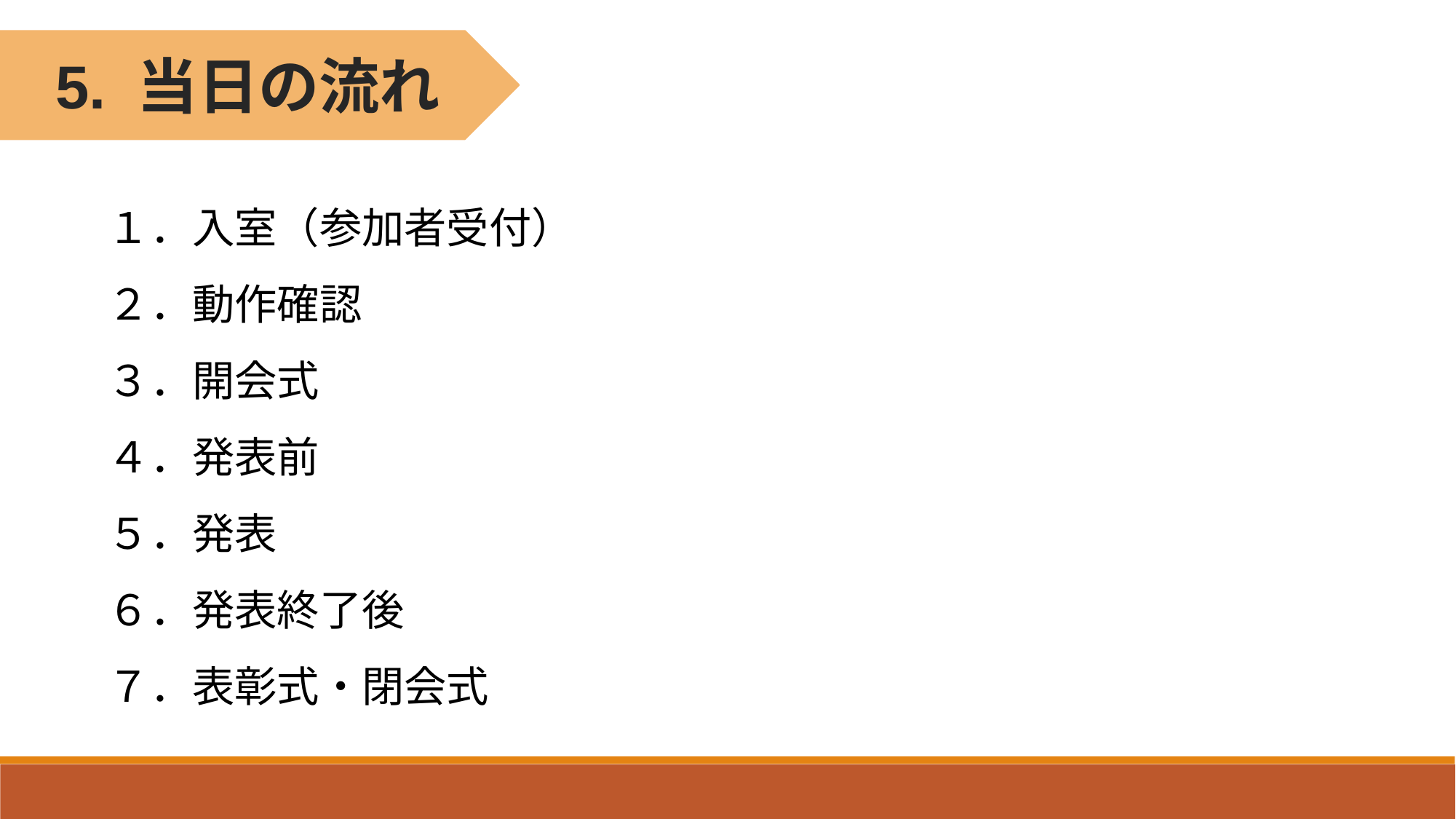

5. 当日の流れ
１．入室（参加者受付）
２．動作確認
３．開会式
４．発表前
５．発表
６．発表終了後
７．表彰式・閉会式